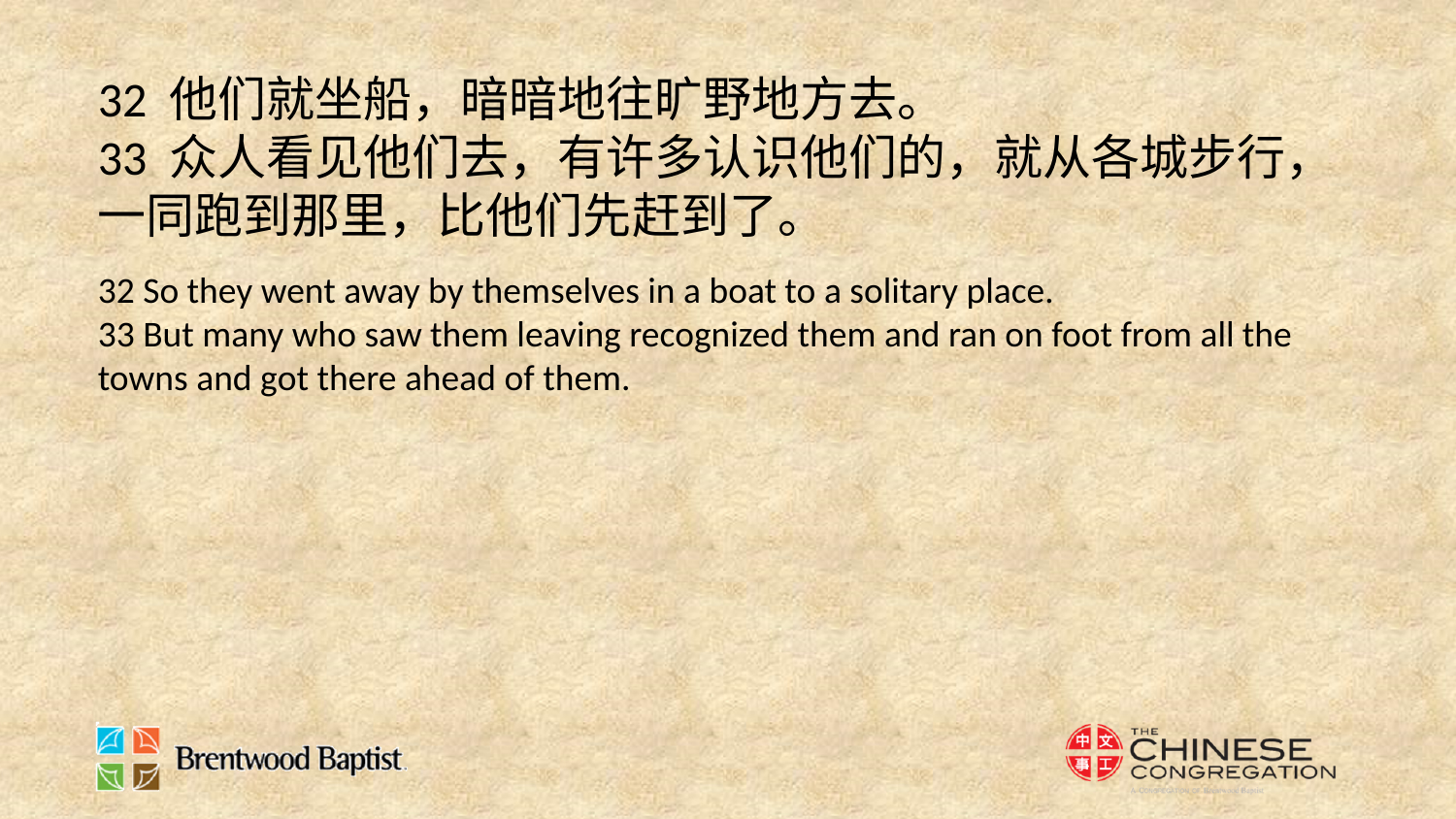

32 他们就坐船，暗暗地往旷野地方去。
33 众人看见他们去，有许多认识他们的，就从各城步行，一同跑到那里，比他们先赶到了。

32 So they went away by themselves in a boat to a solitary place.
33 But many who saw them leaving recognized them and ran on foot from all the towns and got there ahead of them.